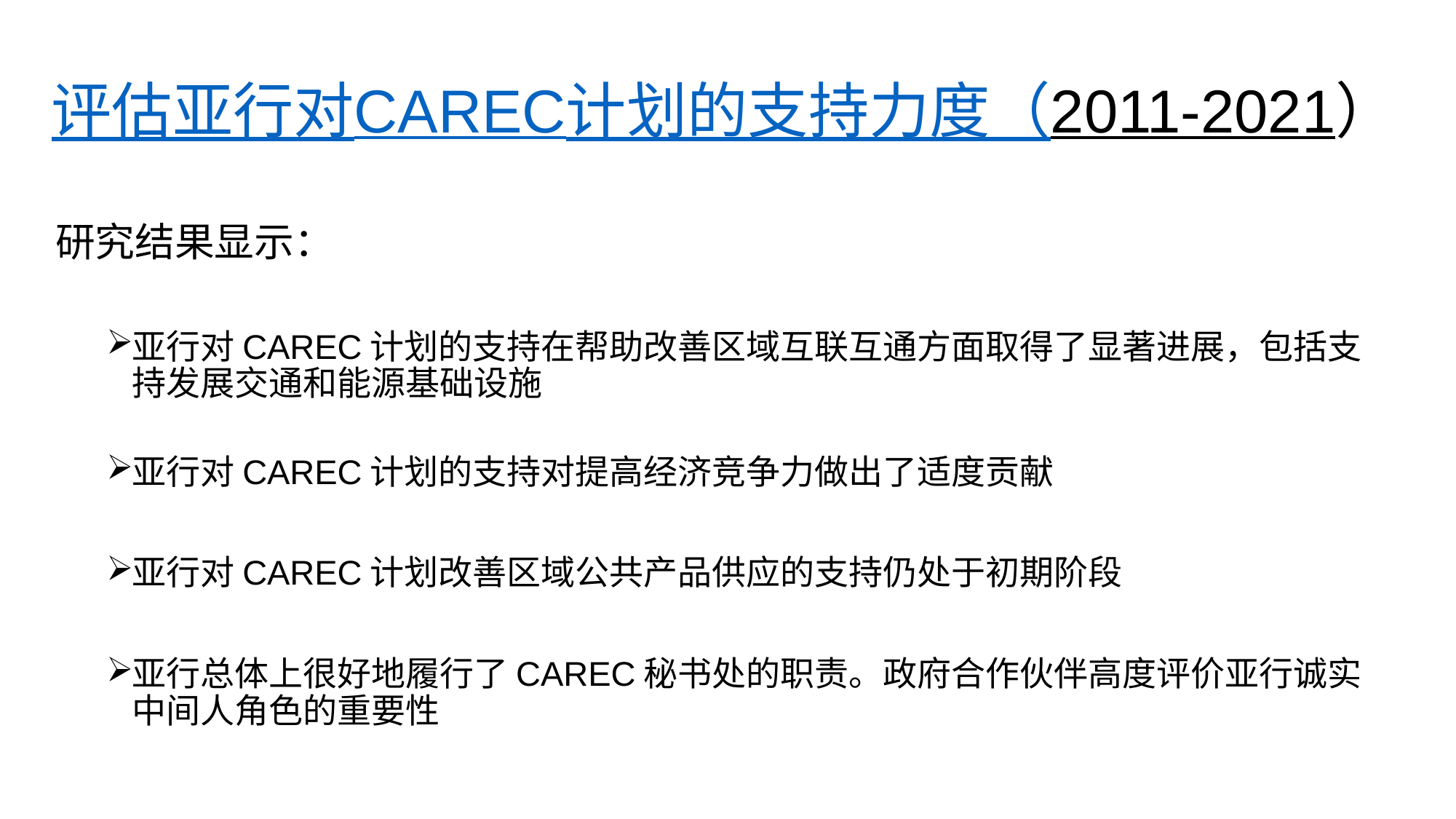

# 评估亚行对CAREC计划的支持力度（2011-2021）
研究结果显示：

亚行对CAREC计划的支持在帮助改善区域互联互通方面取得了显著进展，包括支持发展交通和能源基础设施

亚行对CAREC计划的支持对提高经济竞争力做出了适度贡献

亚行对CAREC计划改善区域公共产品供应的支持仍处于初期阶段

亚行总体上很好地履行了CAREC秘书处的职责。政府合作伙伴高度评价亚行诚实中间人角色的重要性